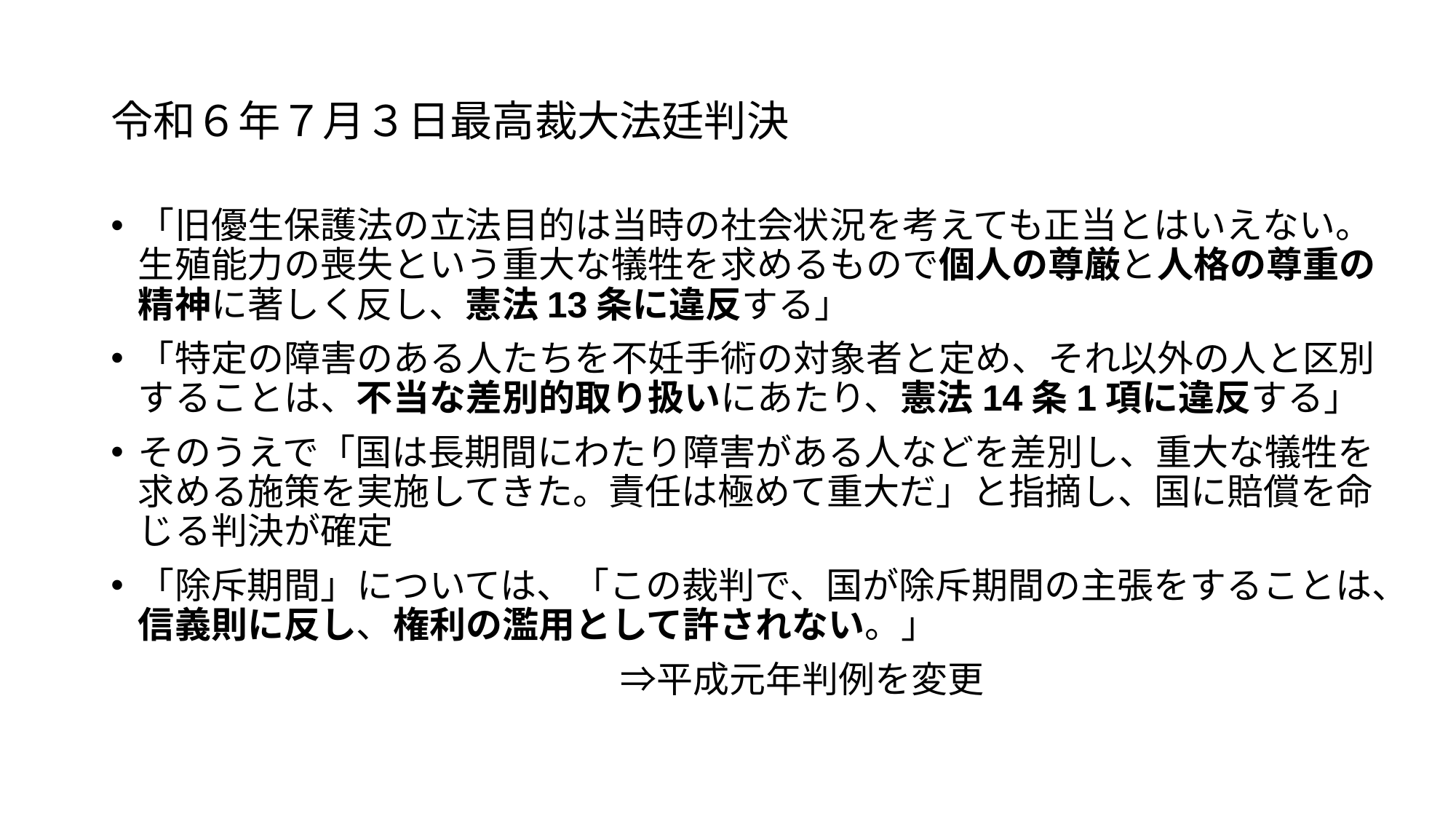

# 令和６年７月３日最高裁大法廷判決
「旧優生保護法の立法目的は当時の社会状況を考えても正当とはいえない。生殖能力の喪失という重大な犠牲を求めるもので個人の尊厳と人格の尊重の精神に著しく反し、憲法13条に違反する」
「特定の障害のある人たちを不妊手術の対象者と定め、それ以外の人と区別することは、不当な差別的取り扱いにあたり、憲法14条1項に違反する」
そのうえで「国は長期間にわたり障害がある人などを差別し、重大な犠牲を求める施策を実施してきた。責任は極めて重大だ」と指摘し、国に賠償を命じる判決が確定
「除斥期間」については、「この裁判で、国が除斥期間の主張をすることは、信義則に反し、権利の濫用として許されない。」
　　　　　　　　　　　　　　⇒平成元年判例を変更